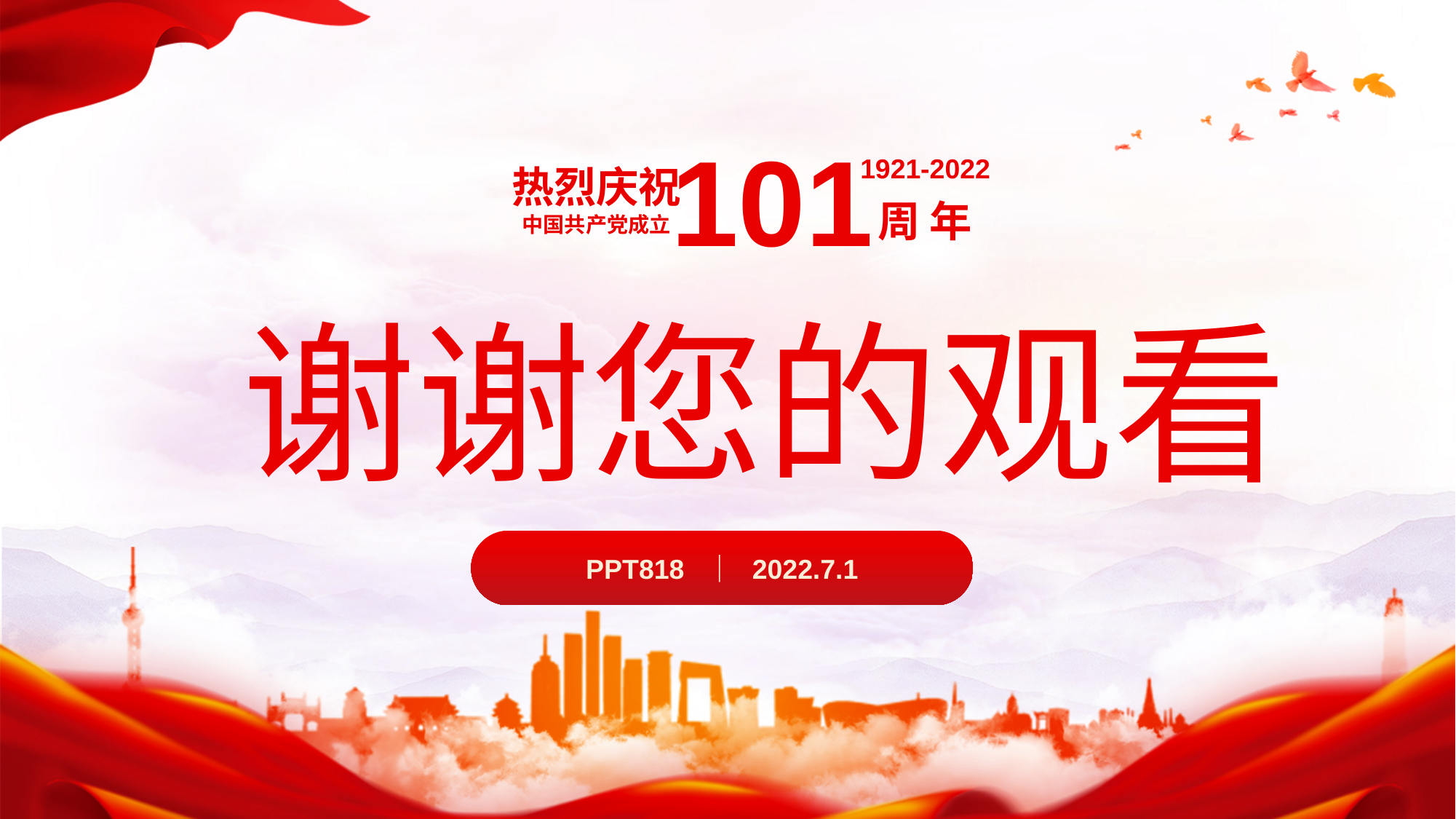

101
1921-2022
周 年
热烈庆祝
中国共产党成立
谢谢您的观看
PPT818  ｜  2022.7.1